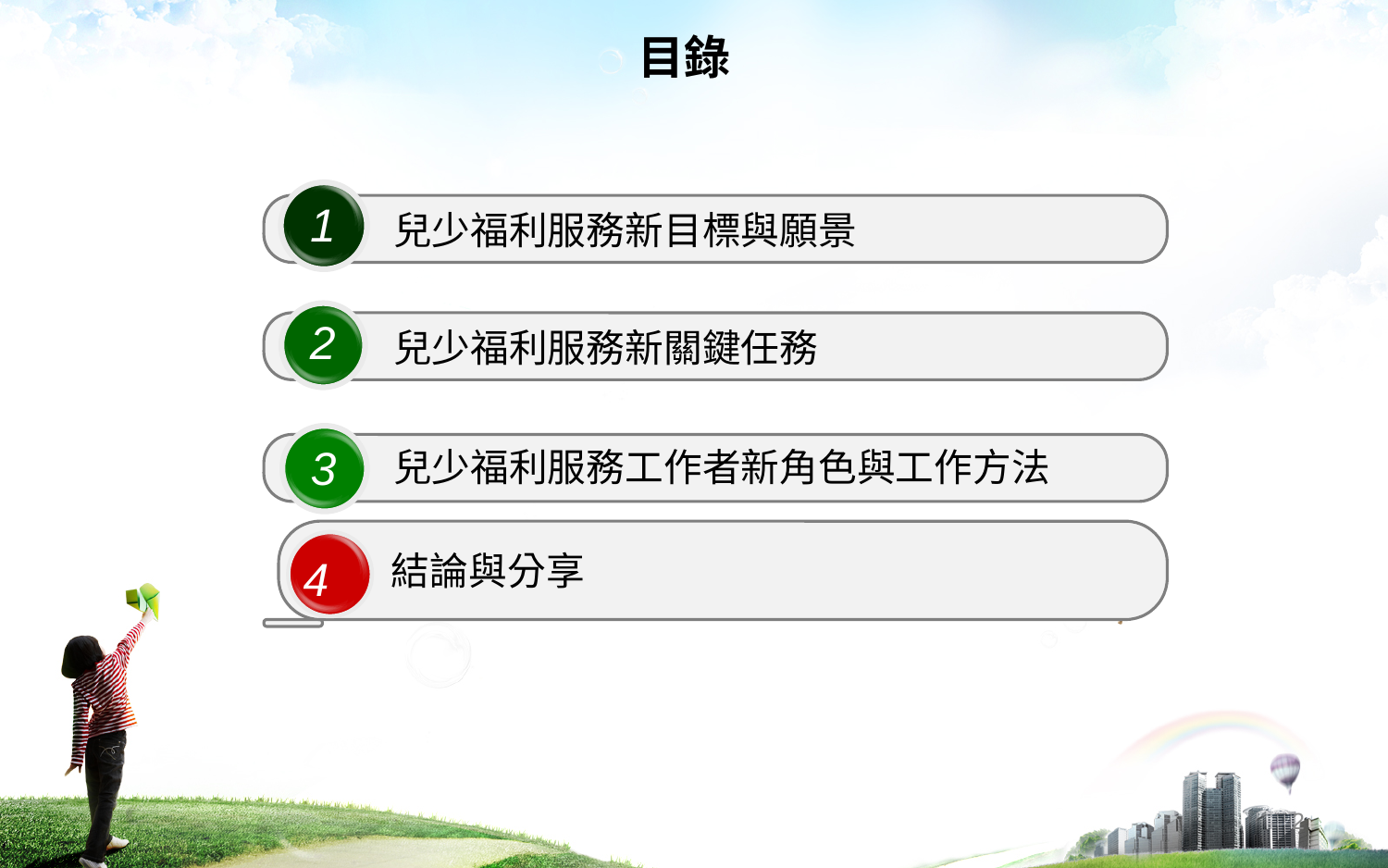

目錄

1

兒少福利服務新目標與願景

2

兒少福利服務新關鍵任務

3

兒少福利服務工作者新角色與工作方法
          結論與分享

4

2